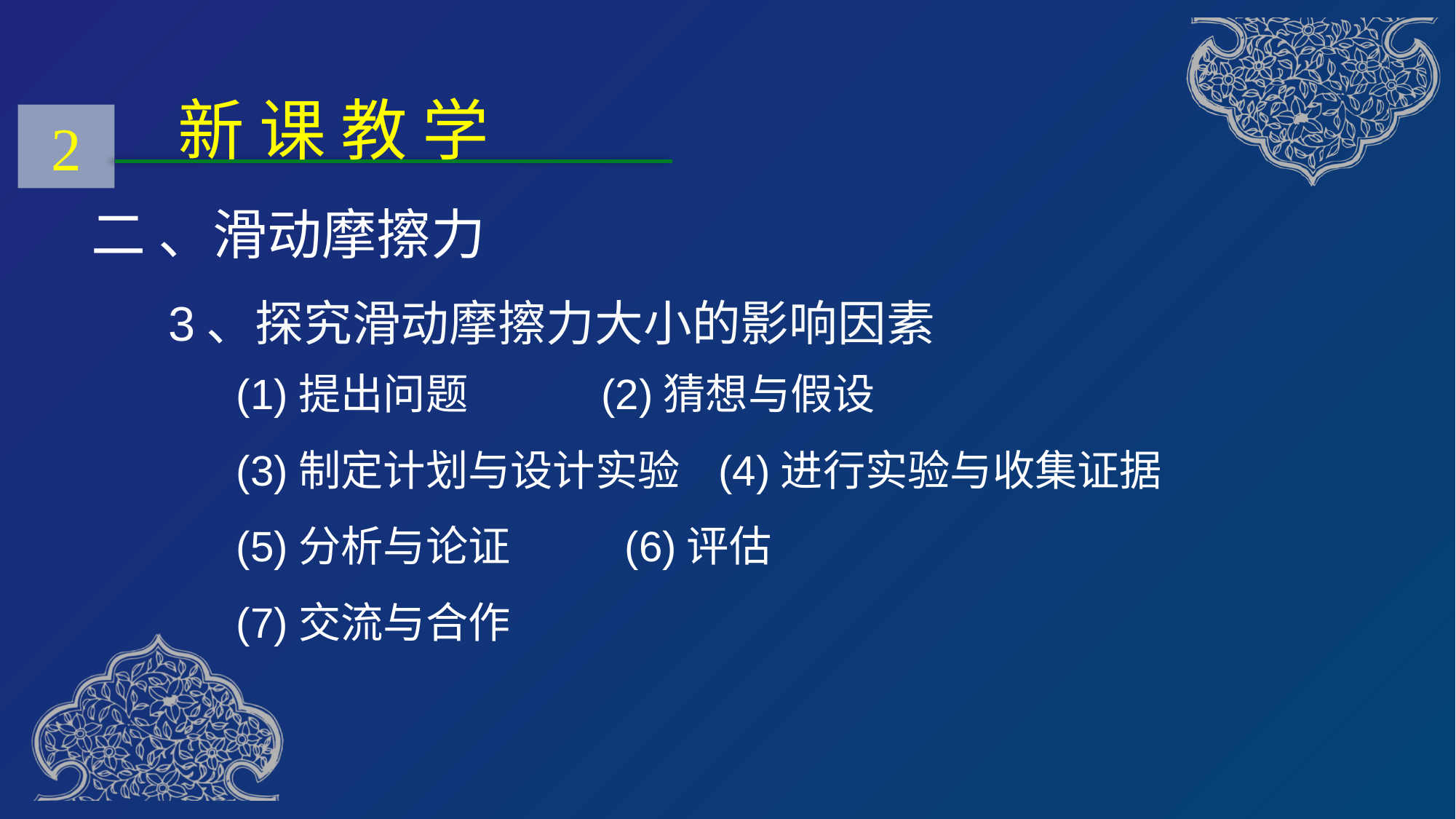

新 课 教 学

2
二 、滑动摩擦力
3、探究滑动摩擦力大小的影响因素
(1)提出问题             (2)猜想与假设
(3)制定计划与设计实验   (4)进行实验与收集证据
(5)分析与论证           (6)评估
(7)交流与合作